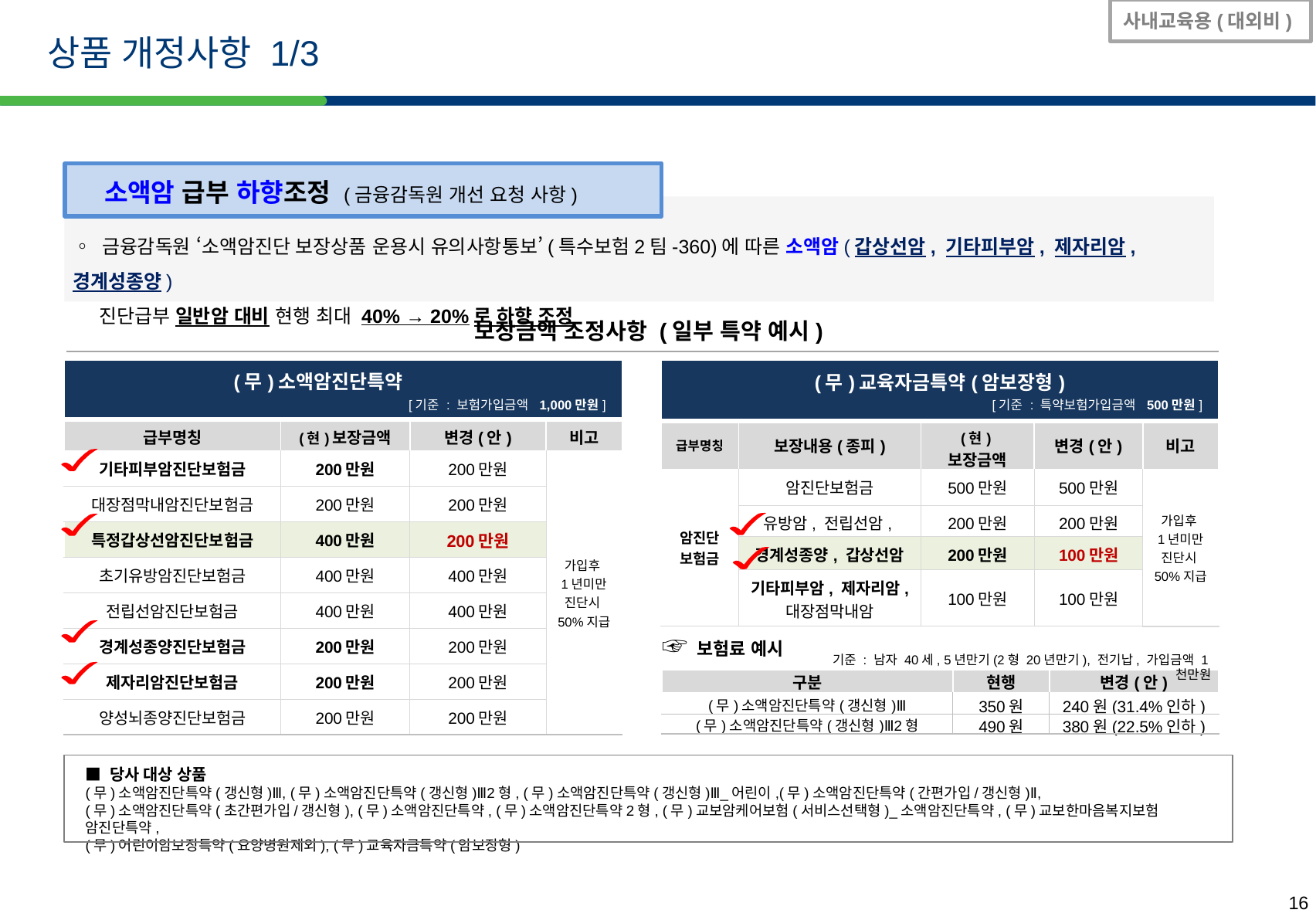

사내교육용(대외비)
상품 개정사항 1/3

소액암 급부 하향조정 (금융감독원 개선 요청 사항)

◦ 금융감독원 ‘소액암진단 보장상품 운용시 유의사항통보’(특수보험2팀-360)에 따른 소액암(갑상선암, 기타피부암, 제자리암, 경계성종양)
    진단급부 일반암 대비 현행 최대 40% → 20%로 하향 조정
보장금액 조정사항 (일부 특약 예시)
| (무)소액암진단특약 [기준 : 보험가입금액 1,000만원] |  |  |  |
| --- | --- | --- | --- |
| 급부명칭 | (현)보장금액 | 변경(안) | 비고 |
| 기타피부암진단보험금 | 200만원 | 200만원 | 가입후 1년미만 진단시 50%지급 |
| 대장점막내암진단보험금 | 200만원 | 200만원 |  |
| 특정갑상선암진단보험금 | 400만원 | 200만원 |  |
| 초기유방암진단보험금 | 400만원 | 400만원 |  |
| 전립선암진단보험금 | 400만원 | 400만원 |  |
| 경계성종양진단보험금 | 200만원 | 200만원 |  |
| 제자리암진단보험금 | 200만원 | 200만원 |  |
| 양성뇌종양진단보험금 | 200만원 | 200만원 |  |
| (무)교육자금특약(암보장형) [기준 : 특약보험가입금액 500만원] |  |  |  |  |
| --- | --- | --- | --- | --- |
| 급부명칭 | 보장내용(종피) | (현)보장금액 | 변경(안) | 비고 |
| 암진단 보험금 | 암진단보험금 | 500만원 | 500만원 | 가입후 1년미만 진단시 50%지급 |
|  | 유방암, 전립선암, | 200만원 | 200만원 |  |
|  | 경계성종양, 갑상선암 | 200만원 | 100만원 |  |
|  | 기타피부암, 제자리암, 대장점막내암 | 100만원 | 100만원 |  |

☞ 보험료 예시
기준 : 남자 40세, 5년만기(2형 20년만기), 전기납, 가입금액 1천만원

| 구분 | 현행 | 변경(안) |
| --- | --- | --- |
| (무)소액암진단특약(갱신형)Ⅲ | 350원 | 240원(31.4%인하) |
| (무)소액암진단특약(갱신형)Ⅲ2형 | 490원 | 380원(22.5%인하) |
■ 당사 대상 상품
(무)소액암진단특약(갱신형)Ⅲ, (무)소액암진단특약(갱신형)Ⅲ2형, (무)소액암진단특약(갱신형)Ⅲ_어린이,(무)소액암진단특약(간편가입/갱신형)Ⅱ,
(무)소액암진단특약(초간편가입/갱신형), (무)소액암진단특약, (무)소액암진단특약2형, (무)교보암케어보험(서비스선택형)_소액암진단특약, (무)교보한마음복지보험 암진단특약,
(무)어린이암보장특약(요양병원제외), (무)교육자금특약(암보장형)